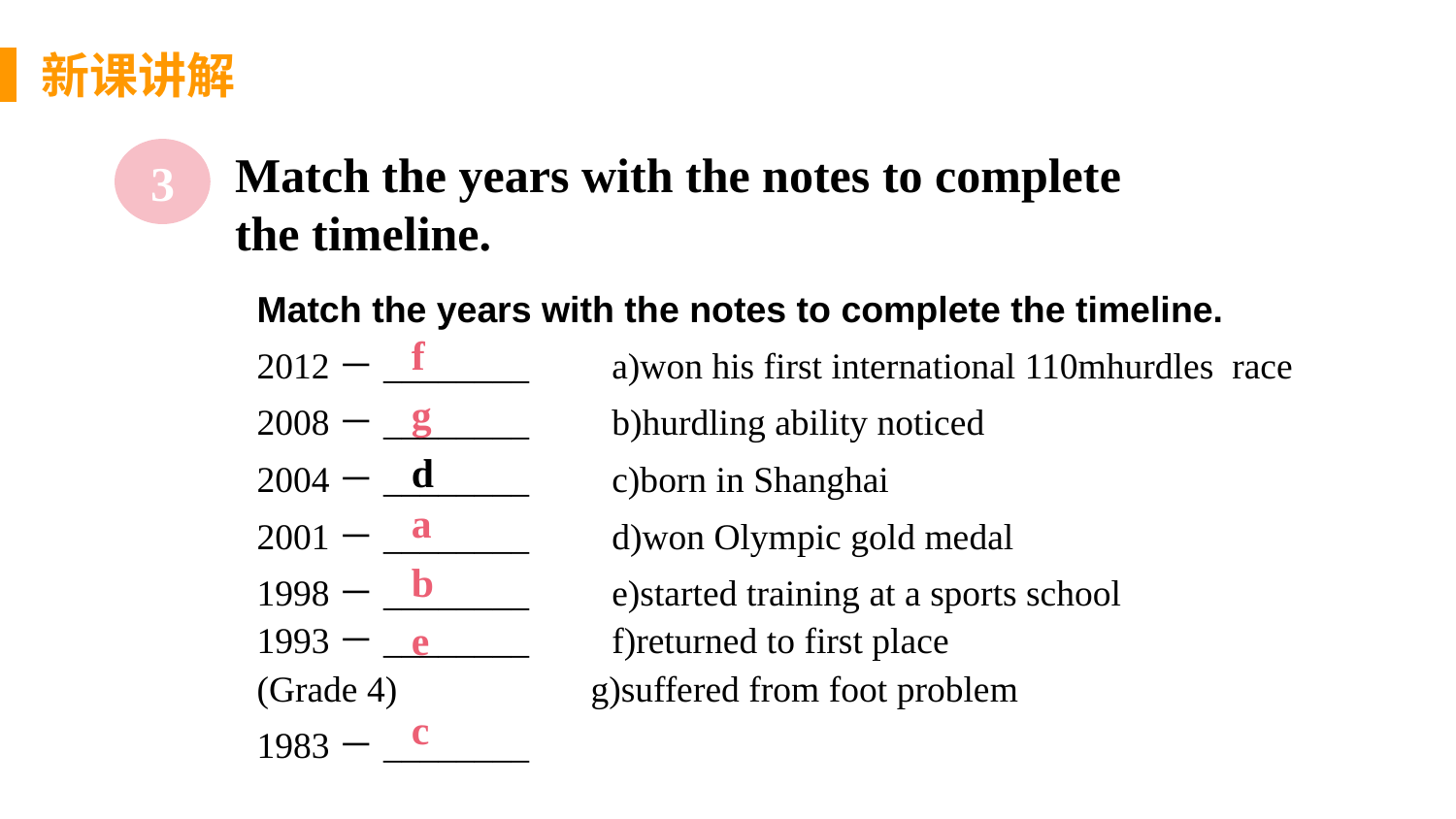

新课讲解

3
Match the years with the notes to complete the timeline.
Match the years with the notes to complete the timeline.
2012－________         a)won his first international 110mhurdles  race
2008－________         b)hurdling ability noticed
2004－________         c)born in Shanghai
2001－________         d)won Olympic gold medal
1998－________         e)started training at a sports school
1993－________         f)returned to first place
(Grade 4)                     g)suffered from foot problem
1983－________
f
g
d
a
b
e
c